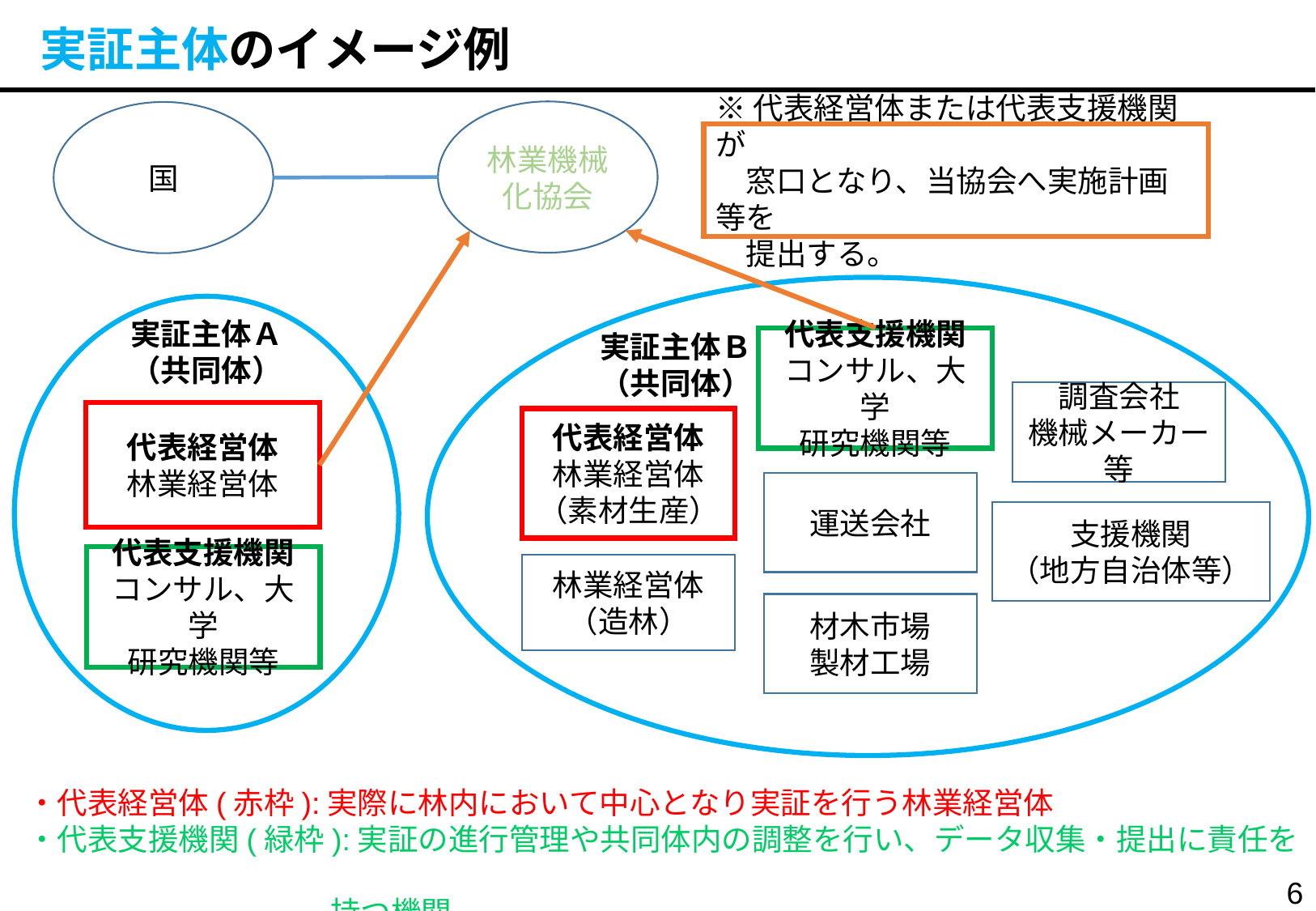

実証主体のイメージ例
林業機械化協会
国
※代表経営体または代表支援機関が
　窓口となり、当協会へ実施計画等を
　提出する。

実証主体Ａ
（共同体）
実証主体Ｂ
（共同体）
代表支援機関
コンサル、大学
研究機関等
調査会社
機械メーカー等
代表経営体
林業経営体
代表経営体
林業経営体
（素材生産）
運送会社
支援機関
（地方自治体等）
代表支援機関
コンサル、大学
研究機関等
林業経営体
（造林）
材木市場
製材工場
・代表経営体(赤枠):実際に林内において中心となり実証を行う林業経営体
・代表支援機関(緑枠):実証の進行管理や共同体内の調整を行い、データ収集・提出に責任を
　　　　　　　　　　持つ機関
6